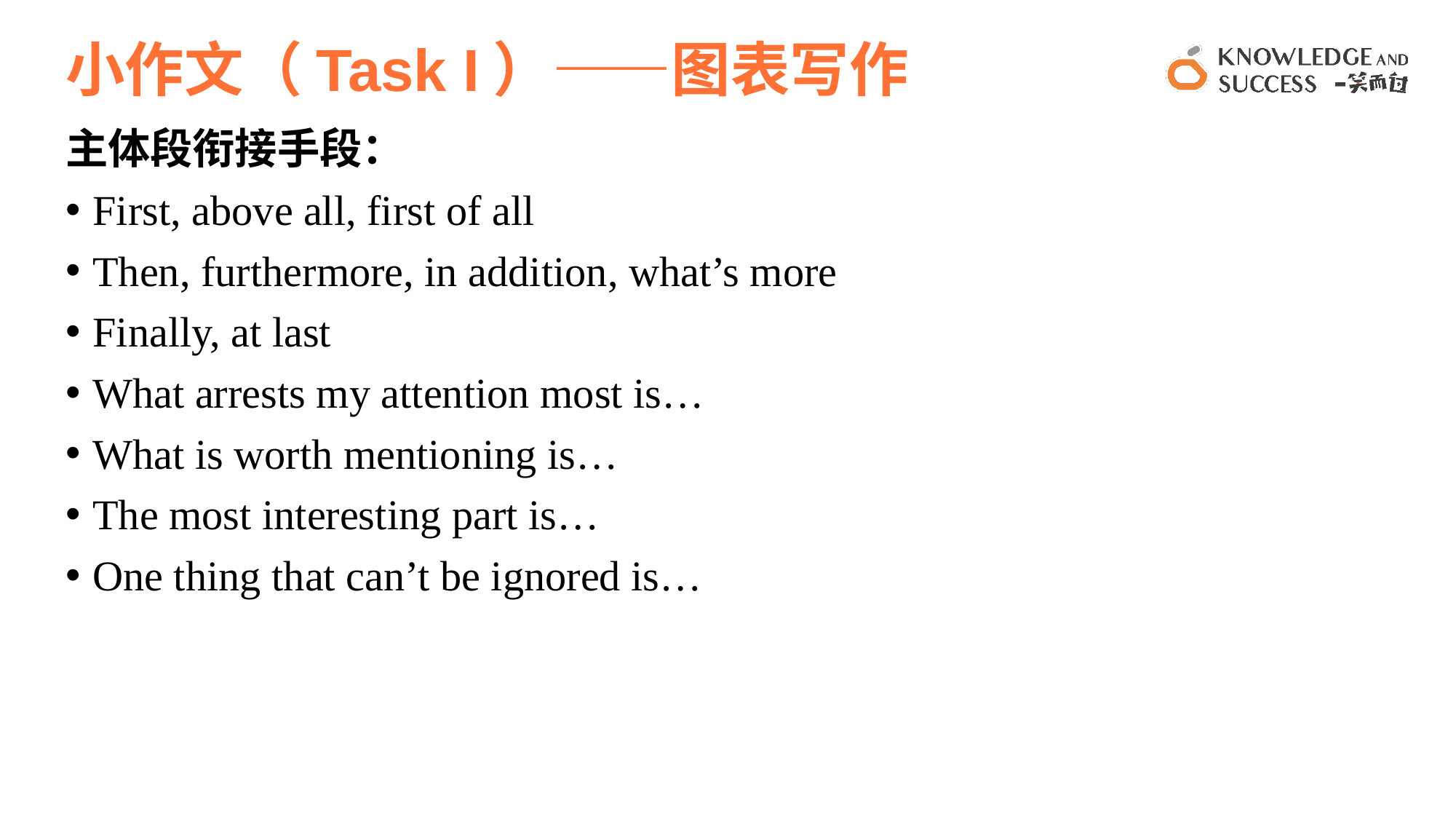

# 小作文（Task I）——图表写作
主体段衔接手段：
First, above all, first of all
Then, furthermore, in addition, what’s more
Finally, at last
What arrests my attention most is…
What is worth mentioning is…
The most interesting part is…
One thing that can’t be ignored is…
19